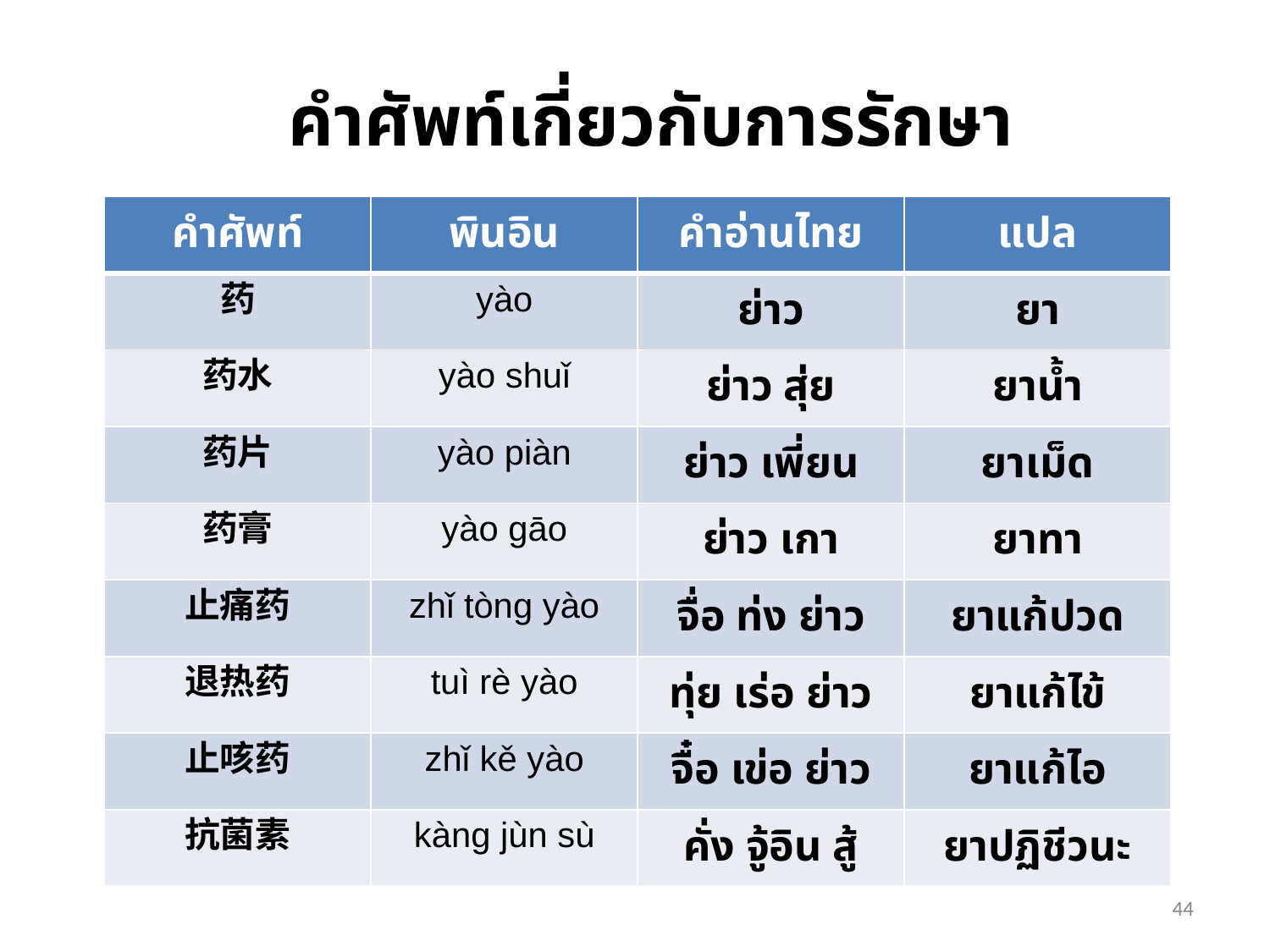

# คำศัพท์เกี่ยวกับการรักษา
| คำศัพท์ | พินอิน | คำอ่านไทย | แปล |
| --- | --- | --- | --- |
| 药 | yào | ย่าว | ยา |
| 药水 | yào shuǐ | ย่าว สุ่ย | ยาน้ำ |
| 药片 | yào piàn | ย่าว เพี่ยน | ยาเม็ด |
| 药膏 | yào gāo | ย่าว เกา | ยาทา |
| 止痛药 | zhǐ tòng yào | จื่อ ท่ง ย่าว | ยาแก้ปวด |
| 退热药 | tuì rè yào | ทุ่ย เร่อ ย่าว | ยาแก้ไข้ |
| 止咳药 | zhǐ kě yào | จื๋อ เข่อ ย่าว | ยาแก้ไอ |
| 抗菌素 | kàng jùn sù | คั่ง จู้อิน สู้ | ยาปฏิชีวนะ |
44